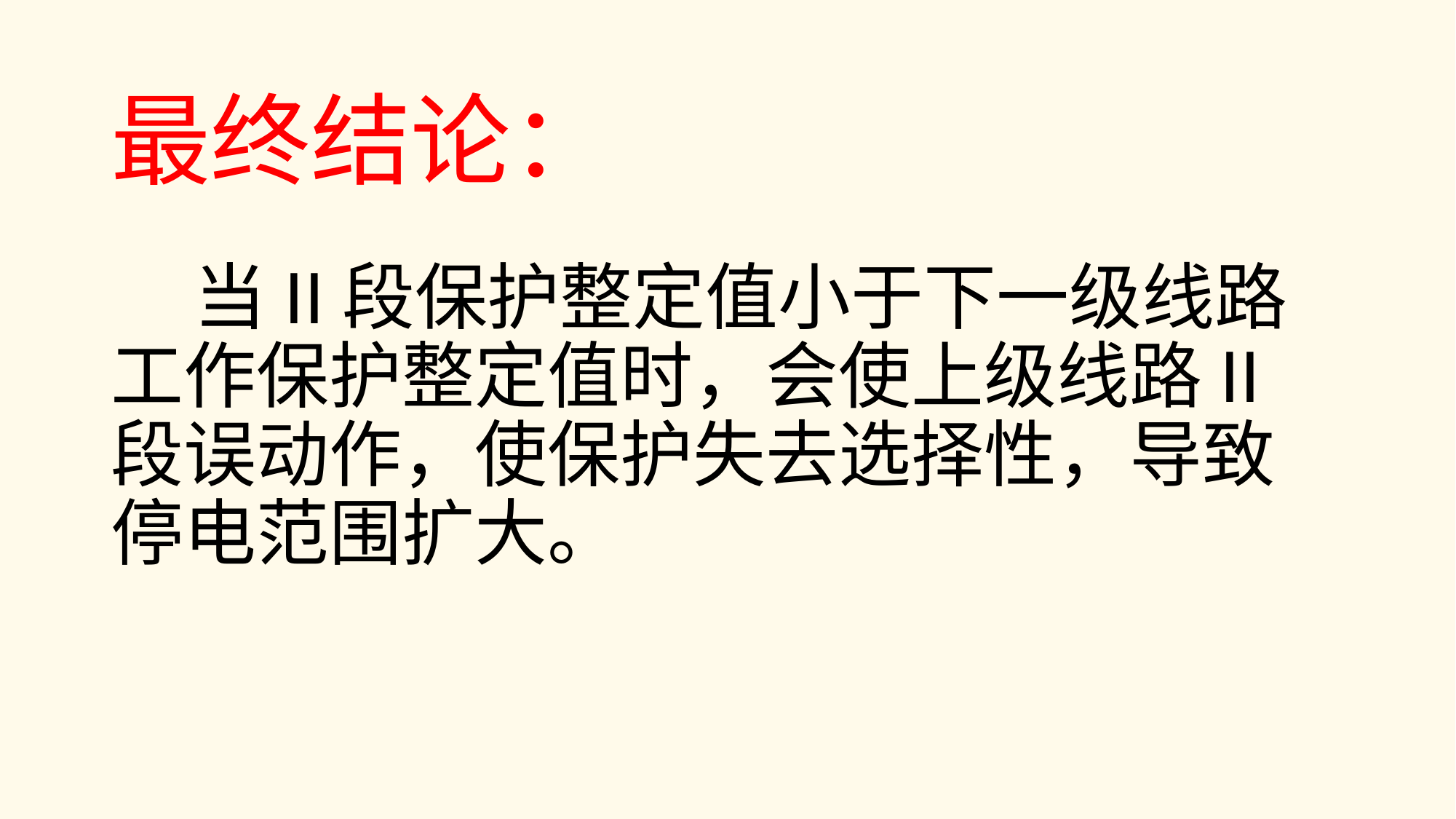

# 最终结论：
    当II段保护整定值小于下一级线路工作保护整定值时，会使上级线路II段误动作，使保护失去选择性，导致停电范围扩大。